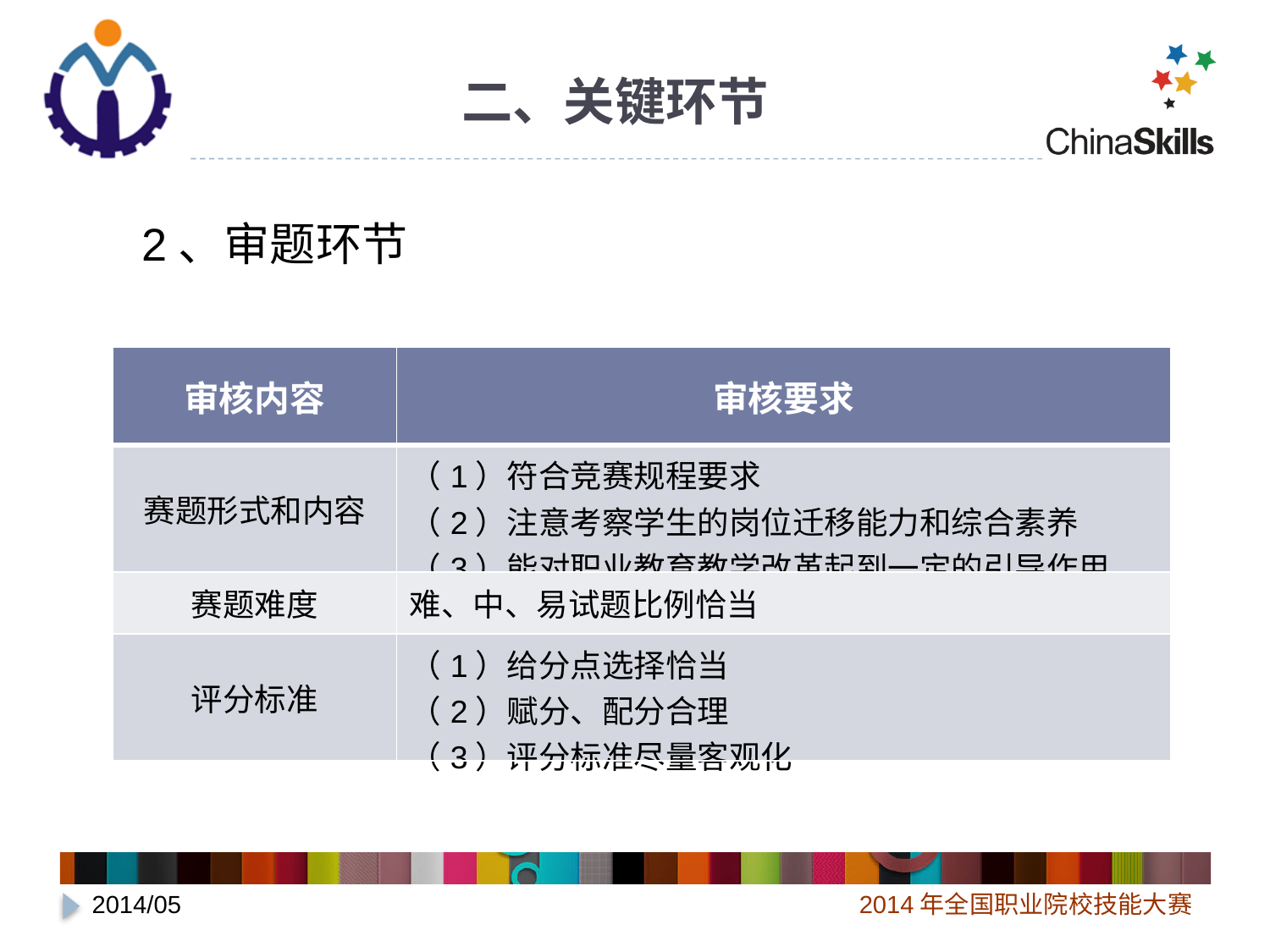

# 二、关键环节
2、审题环节
| 审核内容 | 审核要求 |
| --- | --- |
| 赛题形式和内容 | （1）符合竞赛规程要求 （2）注意考察学生的岗位迁移能力和综合素养 （3）能对职业教育教学改革起到一定的引导作用 |
| 赛题难度 | 难、中、易试题比例恰当 |
| 评分标准 | （1）给分点选择恰当 （2）赋分、配分合理 （3）评分标准尽量客观化 |
2014/05
2014年全国职业院校技能大赛